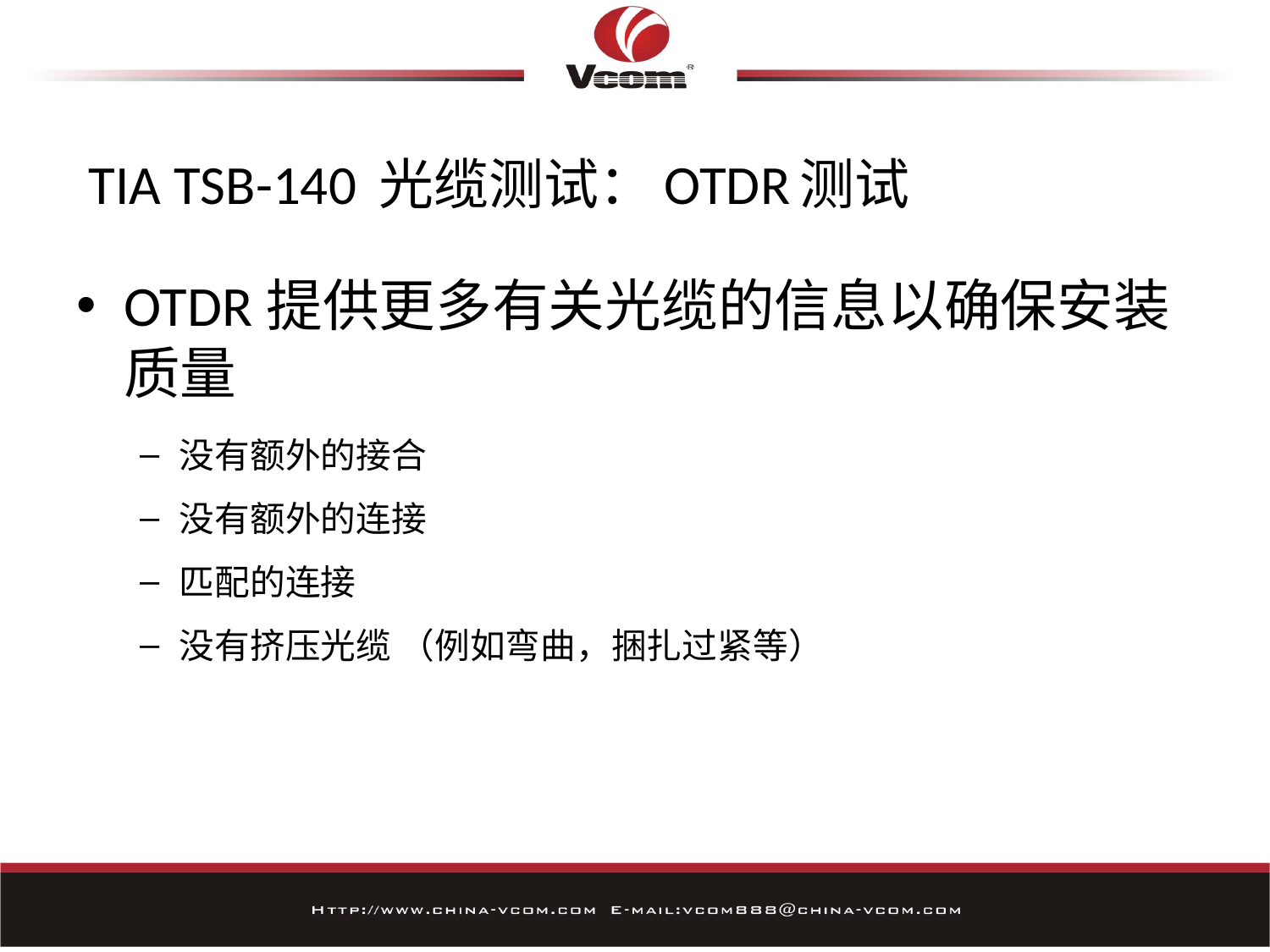

# TIA TSB-140 光缆测试：OTDR测试
OTDR提供更多有关光缆的信息以确保安装质量
没有额外的接合
没有额外的连接
匹配的连接
没有挤压光缆 （例如弯曲，捆扎过紧等）